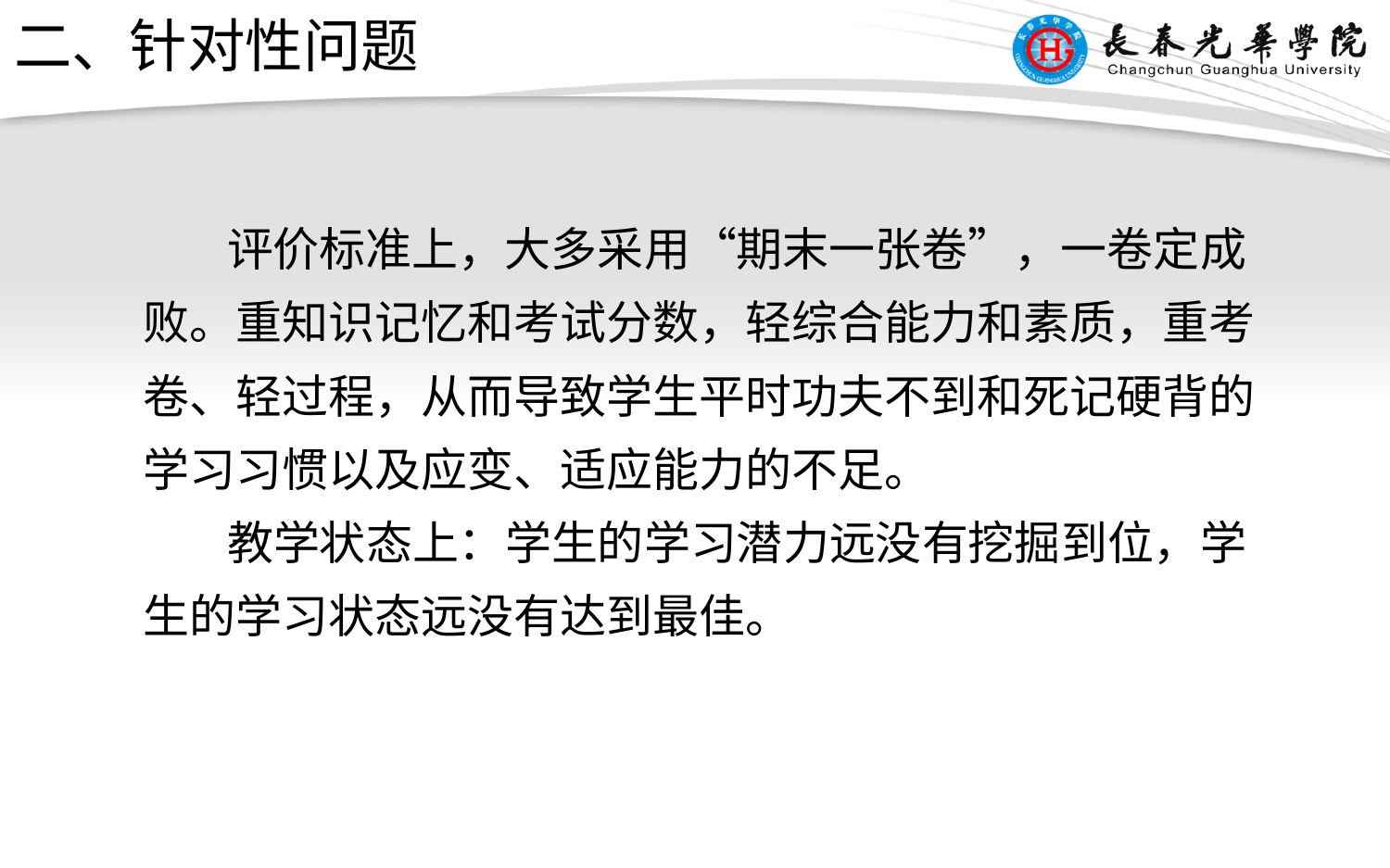

二、针对性问题
       评价标准上，大多采用“期末一张卷”，一卷定成败。重知识记忆和考试分数，轻综合能力和素质，重考卷、轻过程，从而导致学生平时功夫不到和死记硬背的学习习惯以及应变、适应能力的不足。
       教学状态上：学生的学习潜力远没有挖掘到位，学生的学习状态远没有达到最佳。